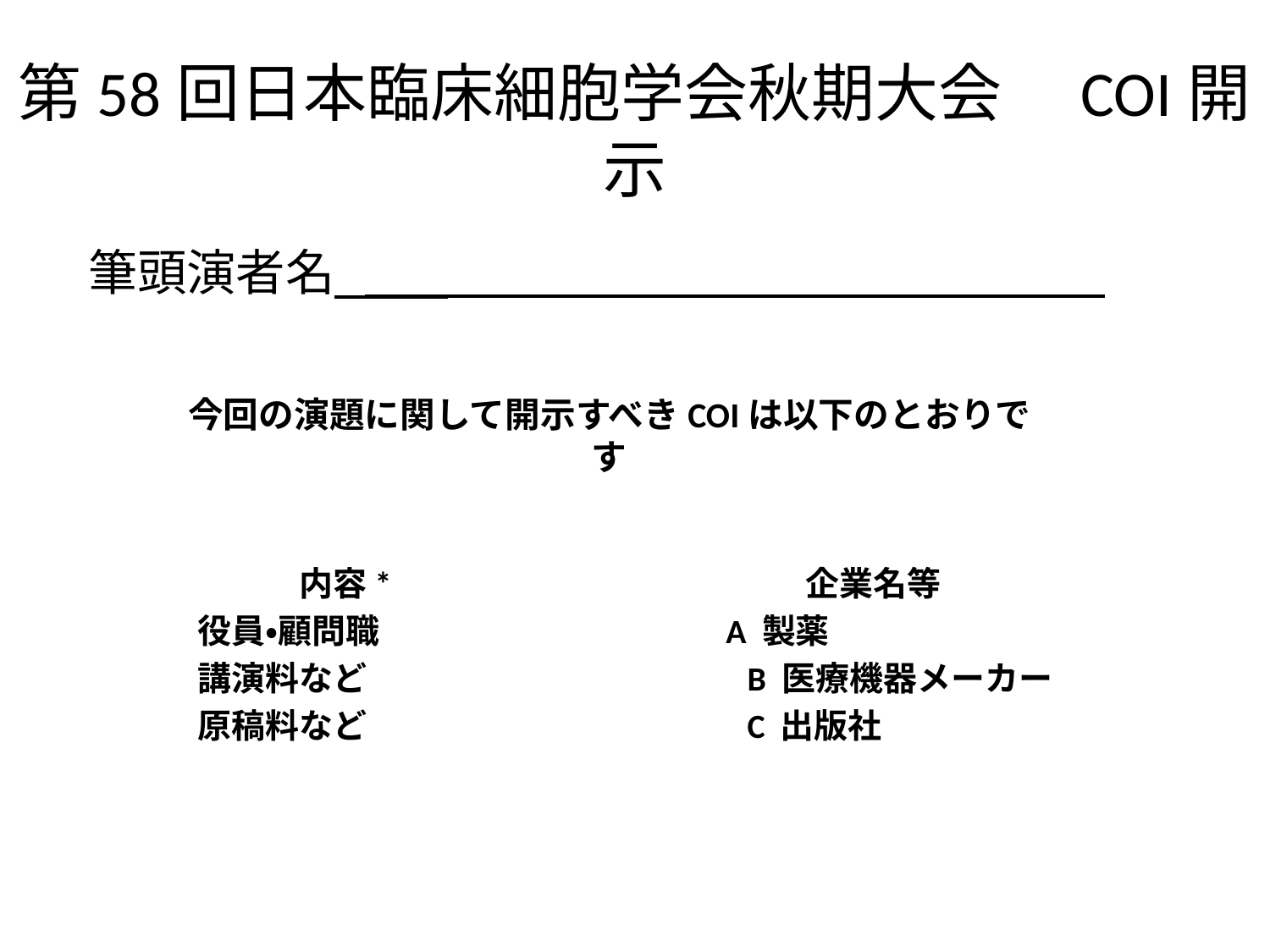

第58回日本臨床細胞学会秋期大会　COI開示

# 筆頭演者名
今回の演題に関して開示すべきCOIは以下のとおりです
　　　内容*　　　　　　　　　　　　企業名等
役員・顧問職　　　　　　　　　　A 製薬
講演料など　　　　　　　　　　　B 医療機器メーカー
原稿料など　　　　　　　　　　　C 出版社